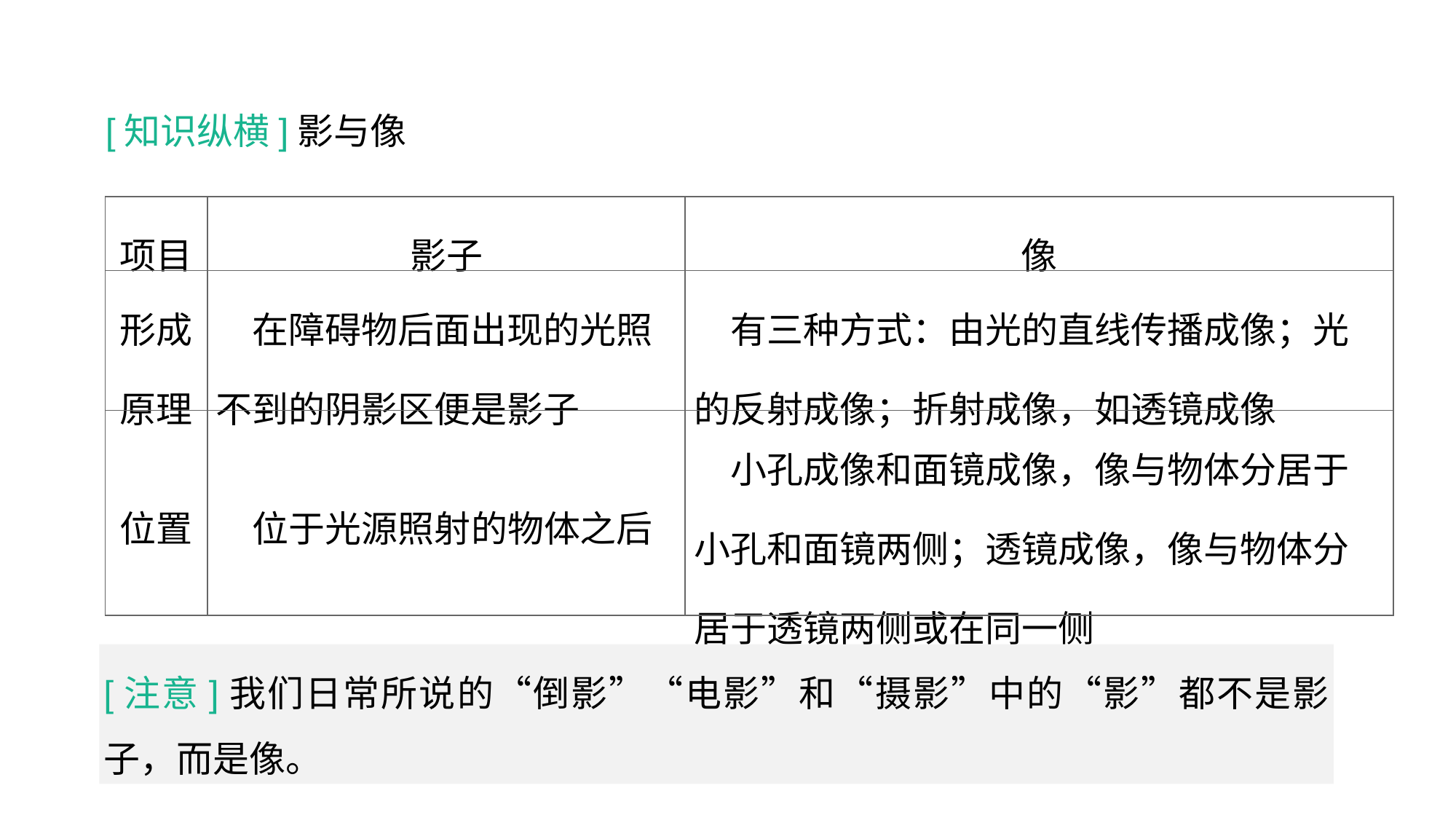

[知识纵横]影与像
| 项目 | 影子 | 像 |
| --- | --- | --- |
| 形成原理 | 在障碍物后面出现的光照不到的阴影区便是影子 | 有三种方式：由光的直线传播成像；光的反射成像；折射成像，如透镜成像 |
| 位置 | 位于光源照射的物体之后 | 小孔成像和面镜成像，像与物体分居于小孔和面镜两侧；透镜成像，像与物体分居于透镜两侧或在同一侧 |
教材梳理 夯实基础
[注意]我们日常所说的“倒影”“电影”和“摄影”中的“影”都不是影子，而是像。